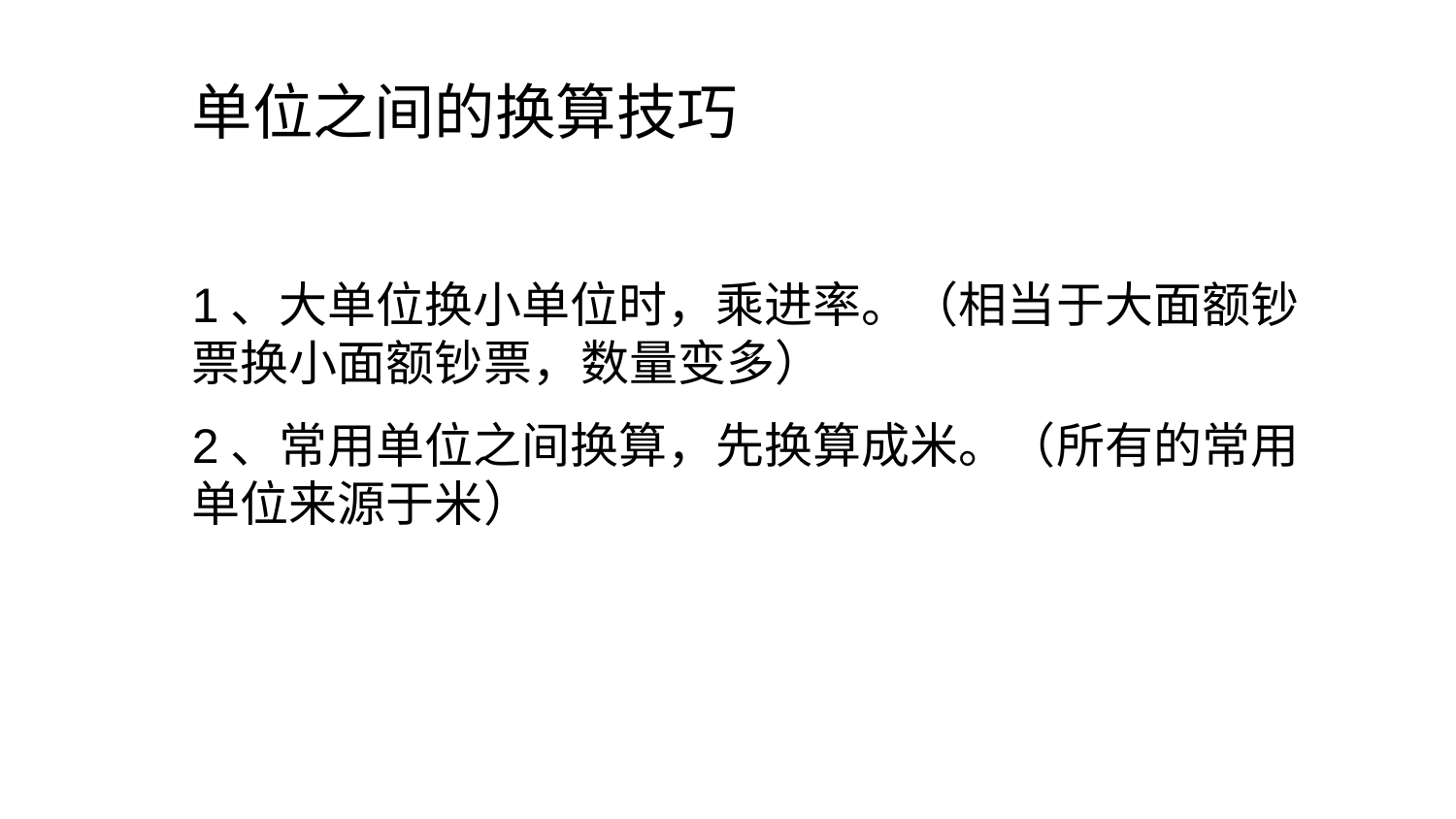

单位之间的换算技巧

1、大单位换小单位时，乘进率。（相当于大面额钞票换小面额钞票，数量变多）
2、常用单位之间换算，先换算成米。（所有的常用单位来源于米）